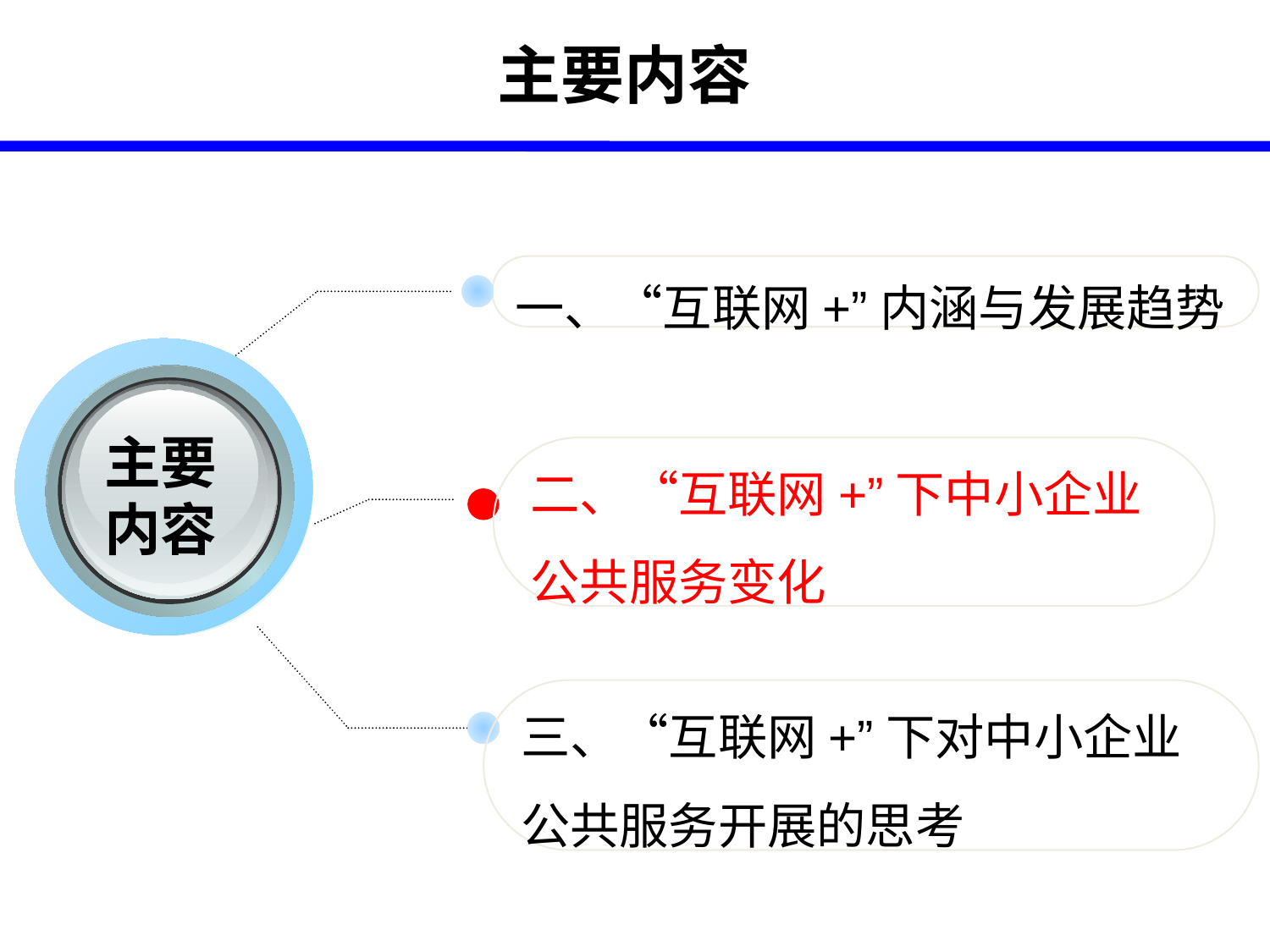

# 主要内容
一、“互联网+”内涵与发展趋势

主要
内容
二、“互联网+”下中小企业
公共服务变化

三、“互联网+”下对中小企业
公共服务开展的思考